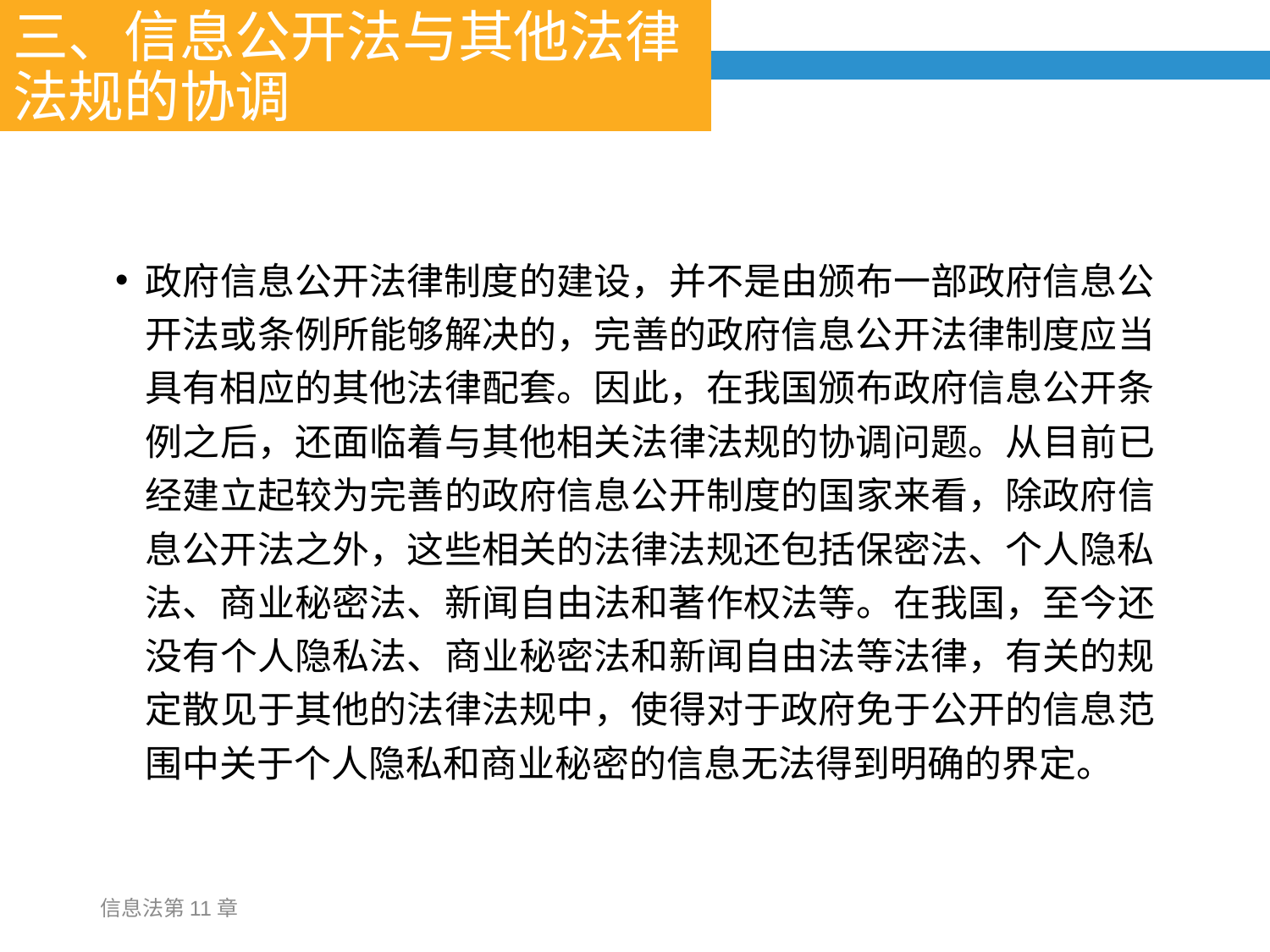

# 三、信息公开法与其他法律法规的协调
政府信息公开法律制度的建设，并不是由颁布一部政府信息公开法或条例所能够解决的，完善的政府信息公开法律制度应当具有相应的其他法律配套。因此，在我国颁布政府信息公开条例之后，还面临着与其他相关法律法规的协调问题。从目前已经建立起较为完善的政府信息公开制度的国家来看，除政府信息公开法之外，这些相关的法律法规还包括保密法、个人隐私法、商业秘密法、新闻自由法和著作权法等。在我国，至今还没有个人隐私法、商业秘密法和新闻自由法等法律，有关的规定散见于其他的法律法规中，使得对于政府免于公开的信息范围中关于个人隐私和商业秘密的信息无法得到明确的界定。

信息法第11章